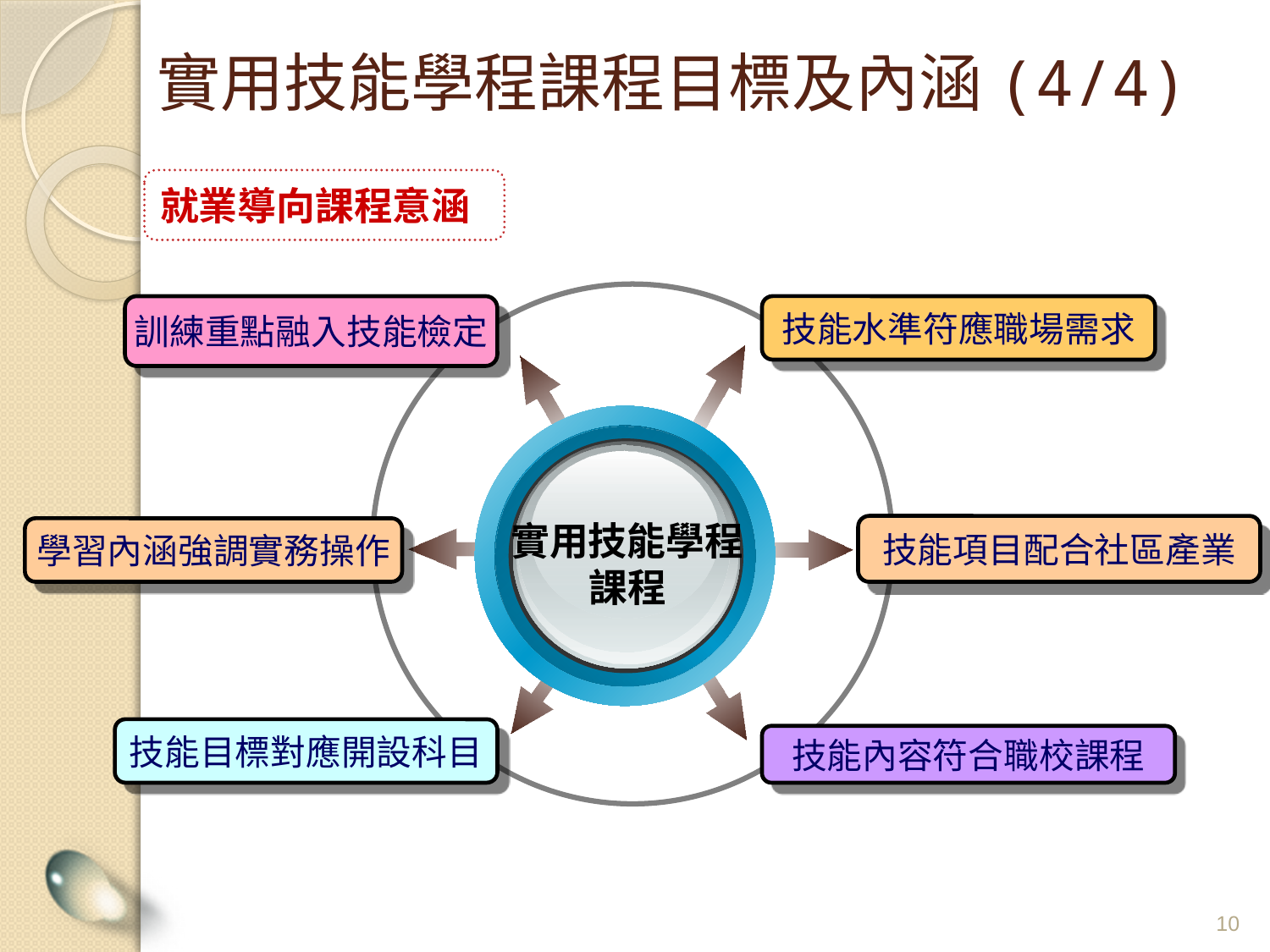

實用技能學程課程目標及內涵(4/4)
就業導向課程意涵

訓練重點融入技能檢定
技能水準符應職場需求

實用技能學程
課程
技能項目配合社區產業
學習內涵強調實務操作

技能目標對應開設科目
技能內容符合職校課程
10